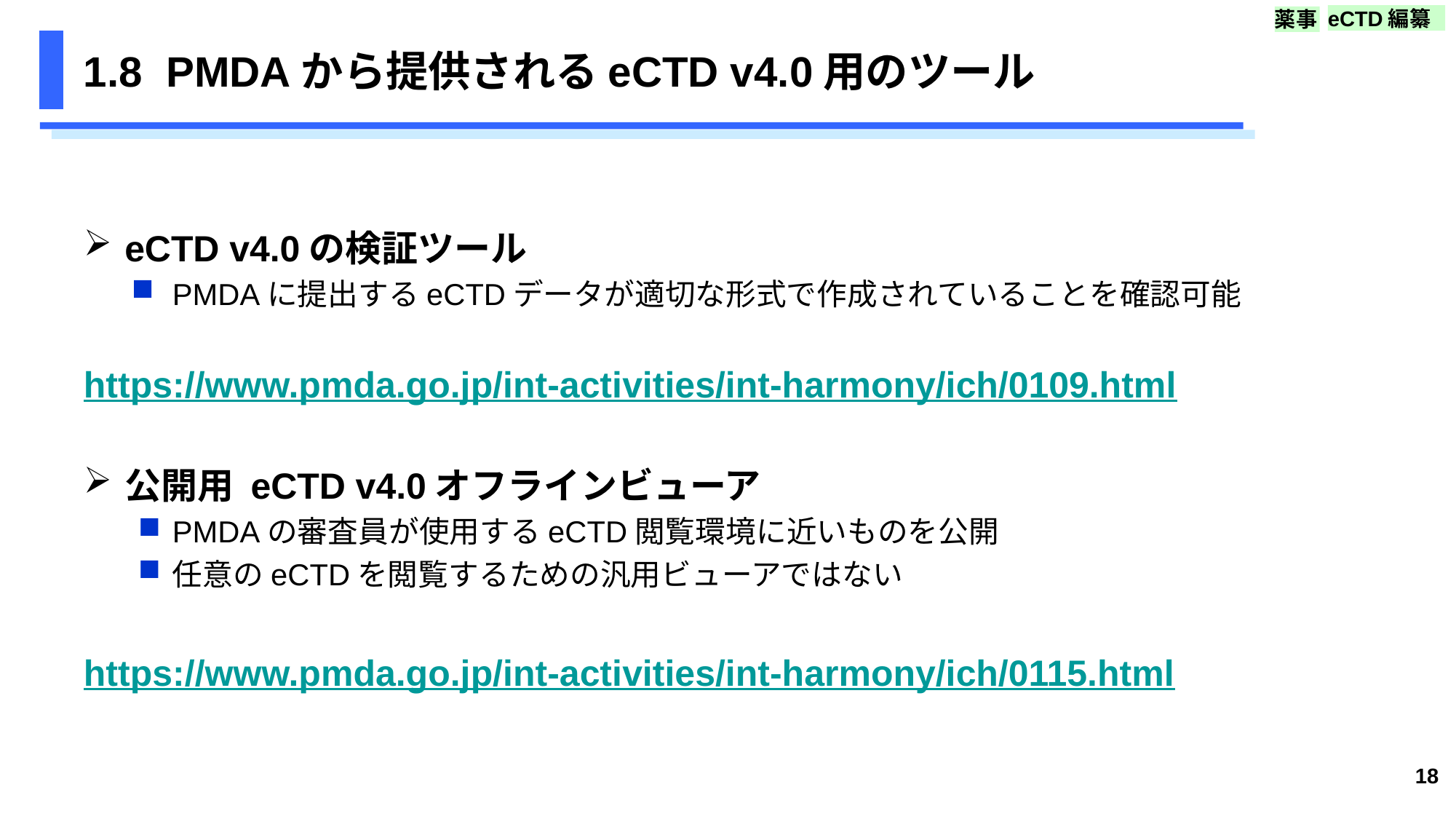

eCTD編纂
薬事
# 1.8  PMDAから提供されるeCTD v4.0用のツール

eCTD v4.0の検証ツール
PMDAに提出するeCTDデータが適切な形式で作成されていることを確認可能

https://www.pmda.go.jp/int-activities/int-harmony/ich/0109.html

公開用 eCTD v4.0オフラインビューア
PMDAの審査員が使用するeCTD閲覧環境に近いものを公開
任意のeCTDを閲覧するための汎用ビューアではない

https://www.pmda.go.jp/int-activities/int-harmony/ich/0115.html

18